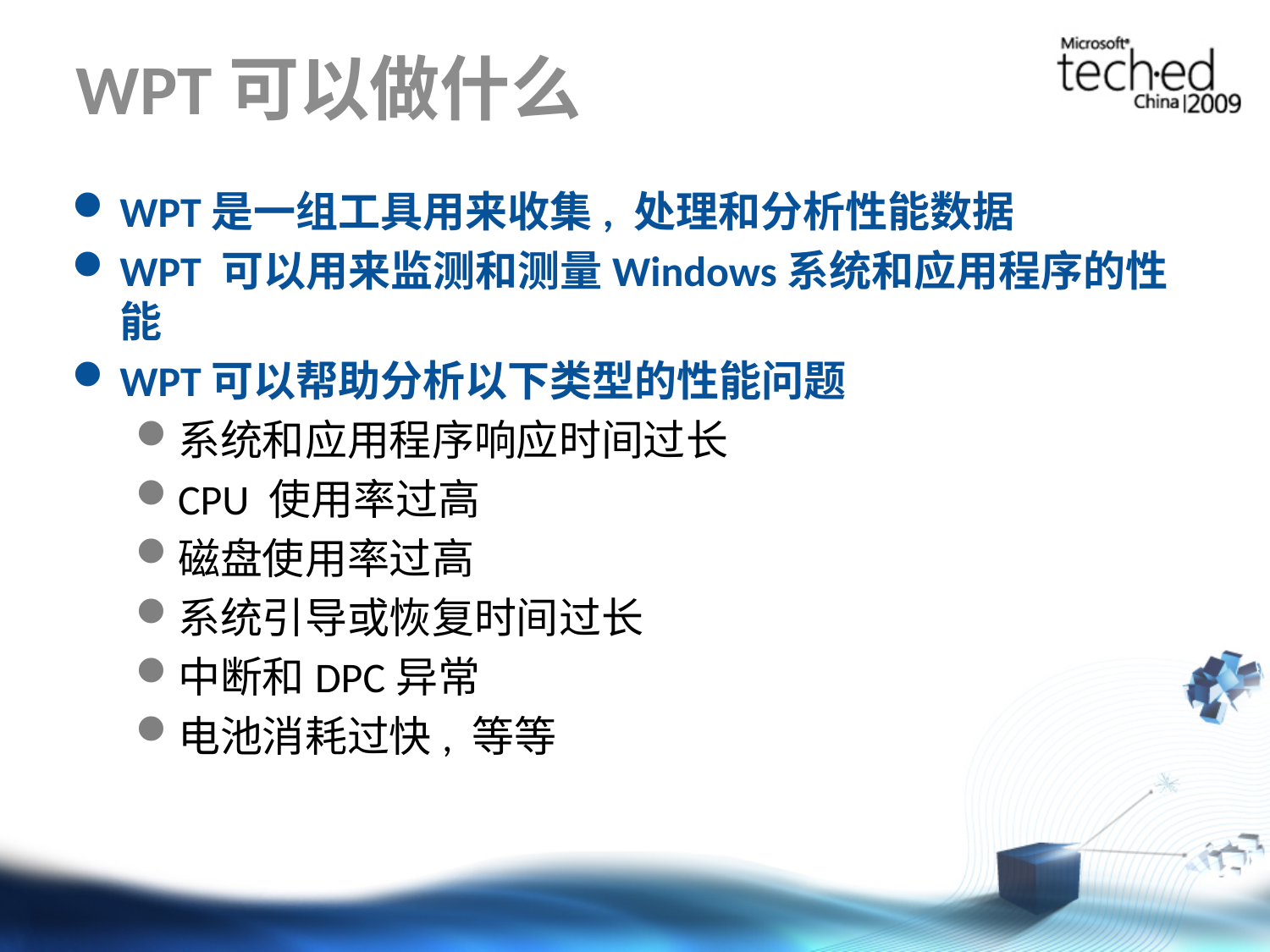

# WPT可以做什么
WPT是一组工具用来收集, 处理和分析性能数据
WPT 可以用来监测和测量Windows系统和应用程序的性能
WPT可以帮助分析以下类型的性能问题
系统和应用程序响应时间过长
CPU 使用率过高
磁盘使用率过高
系统引导或恢复时间过长
中断和DPC异常
电池消耗过快, 等等